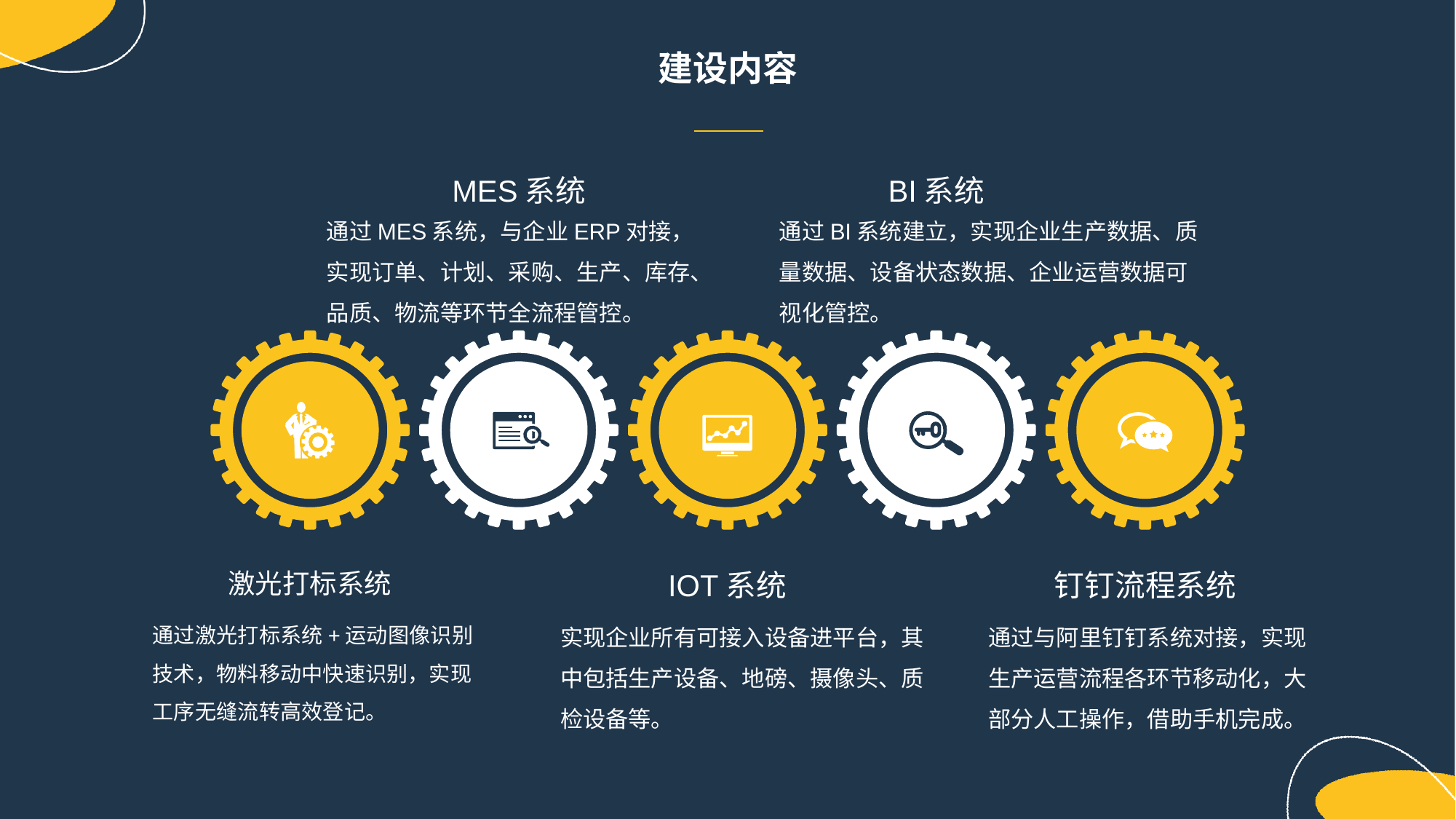

建设内容
MES系统
通过MES系统，与企业ERP对接，实现订单、计划、采购、生产、库存、品质、物流等环节全流程管控。
BI系统
通过BI系统建立，实现企业生产数据、质量数据、设备状态数据、企业运营数据可视化管控。

激光打标系统
通过激光打标系统+运动图像识别技术，物料移动中快速识别，实现工序无缝流转高效登记。
IOT系统
实现企业所有可接入设备进平台，其中包括生产设备、地磅、摄像头、质检设备等。
钉钉流程系统
通过与阿里钉钉系统对接，实现生产运营流程各环节移动化，大部分人工操作，借助手机完成。